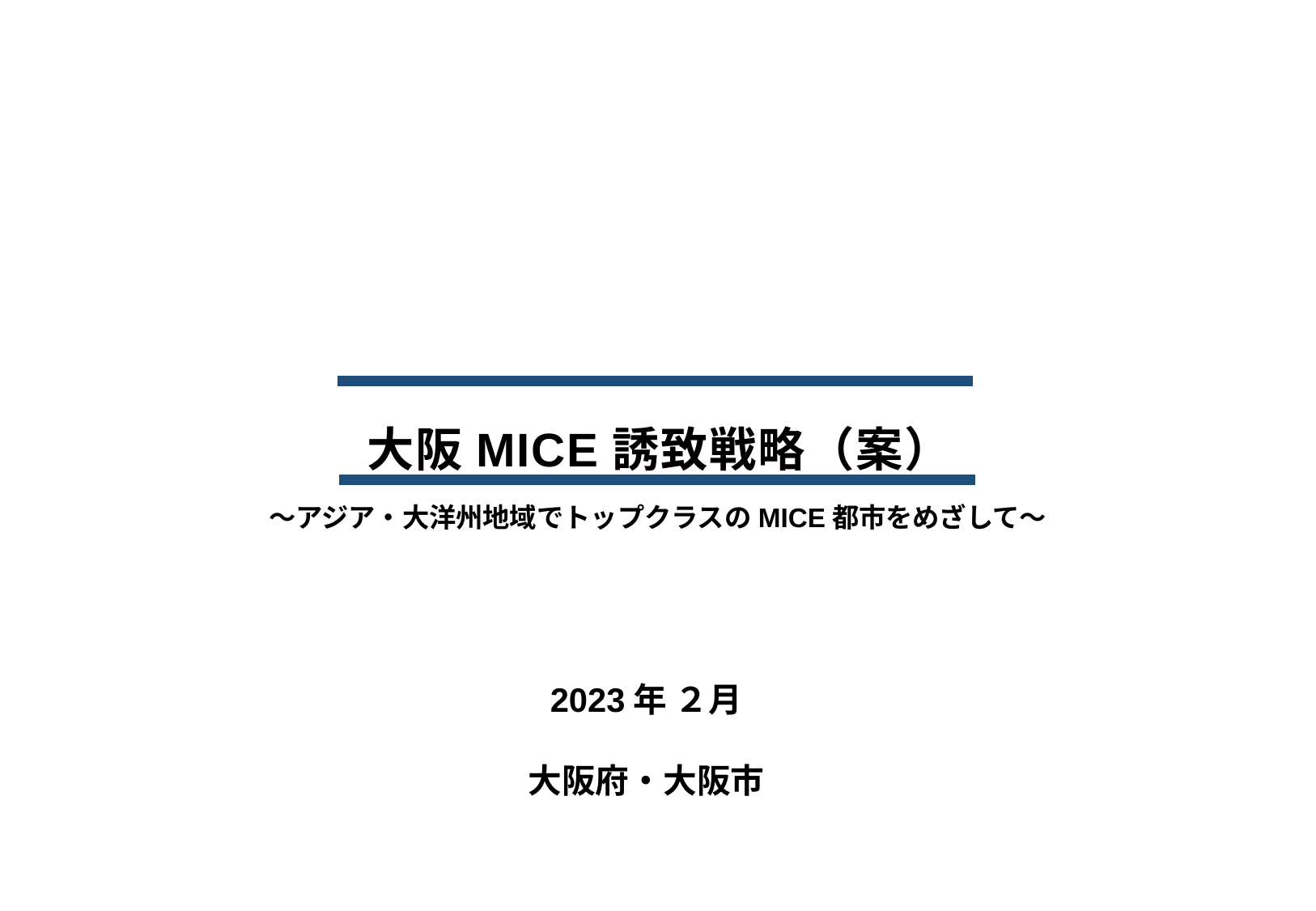

大阪MICE誘致戦略（案）
～アジア・大洋州地域でトップクラスのMICE都市をめざして～
2023年 ２月

大阪府・大阪市